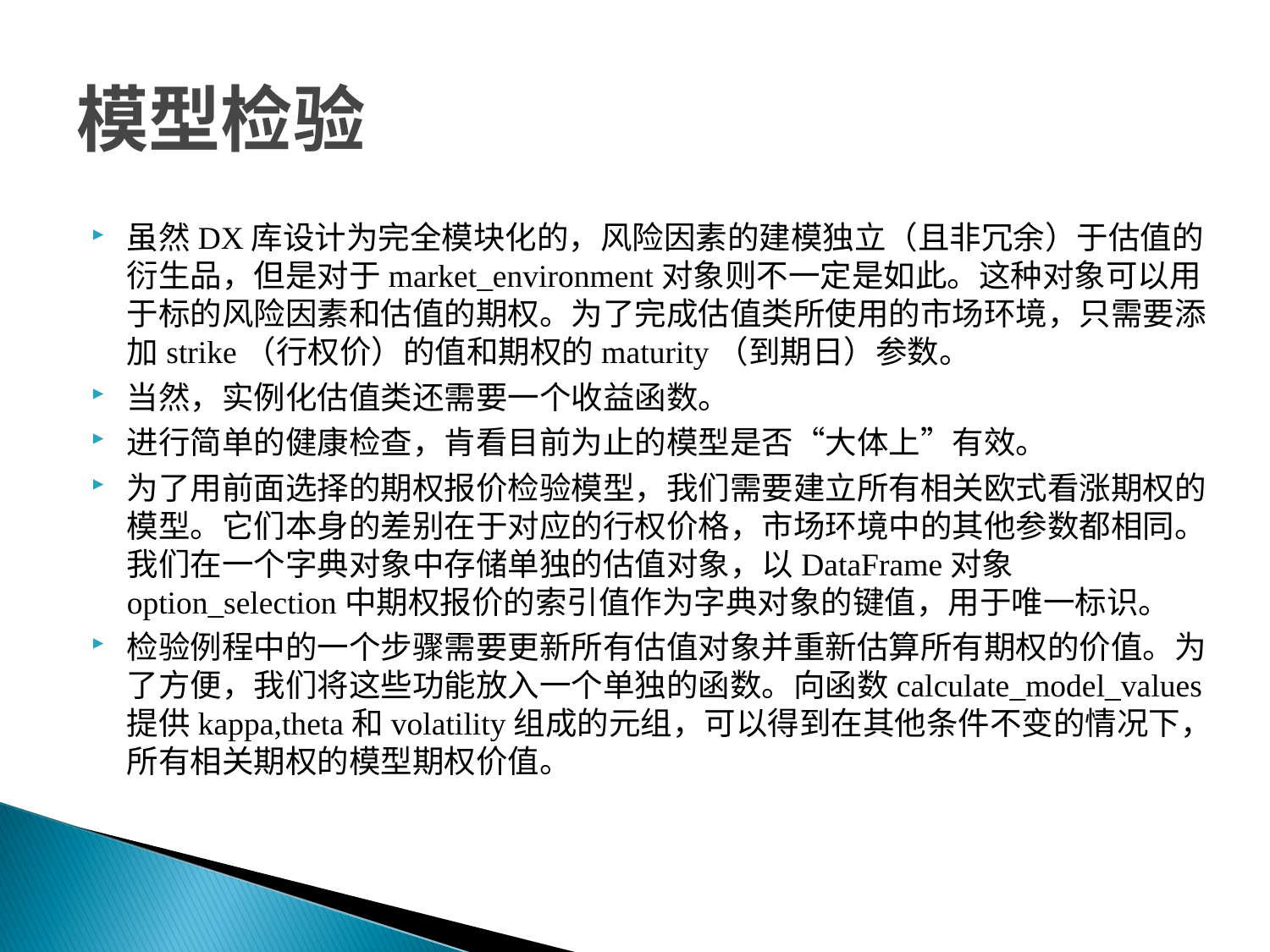

# 模型检验
虽然DX库设计为完全模块化的，风险因素的建模独立（且非冗余）于估值的衍生品，但是对于market_environment对象则不一定是如此。这种对象可以用于标的风险因素和估值的期权。为了完成估值类所使用的市场环境，只需要添加strike（行权价）的值和期权的maturity（到期日）参数。
当然，实例化估值类还需要一个收益函数。
进行简单的健康检查，肯看目前为止的模型是否“大体上”有效。
为了用前面选择的期权报价检验模型，我们需要建立所有相关欧式看涨期权的模型。它们本身的差别在于对应的行权价格，市场环境中的其他参数都相同。我们在一个字典对象中存储单独的估值对象，以DataFrame对象option_selection中期权报价的索引值作为字典对象的键值，用于唯一标识。
检验例程中的一个步骤需要更新所有估值对象并重新估算所有期权的价值。为了方便，我们将这些功能放入一个单独的函数。向函数calculate_model_values提供kappa,theta和volatility组成的元组，可以得到在其他条件不变的情况下，所有相关期权的模型期权价值。